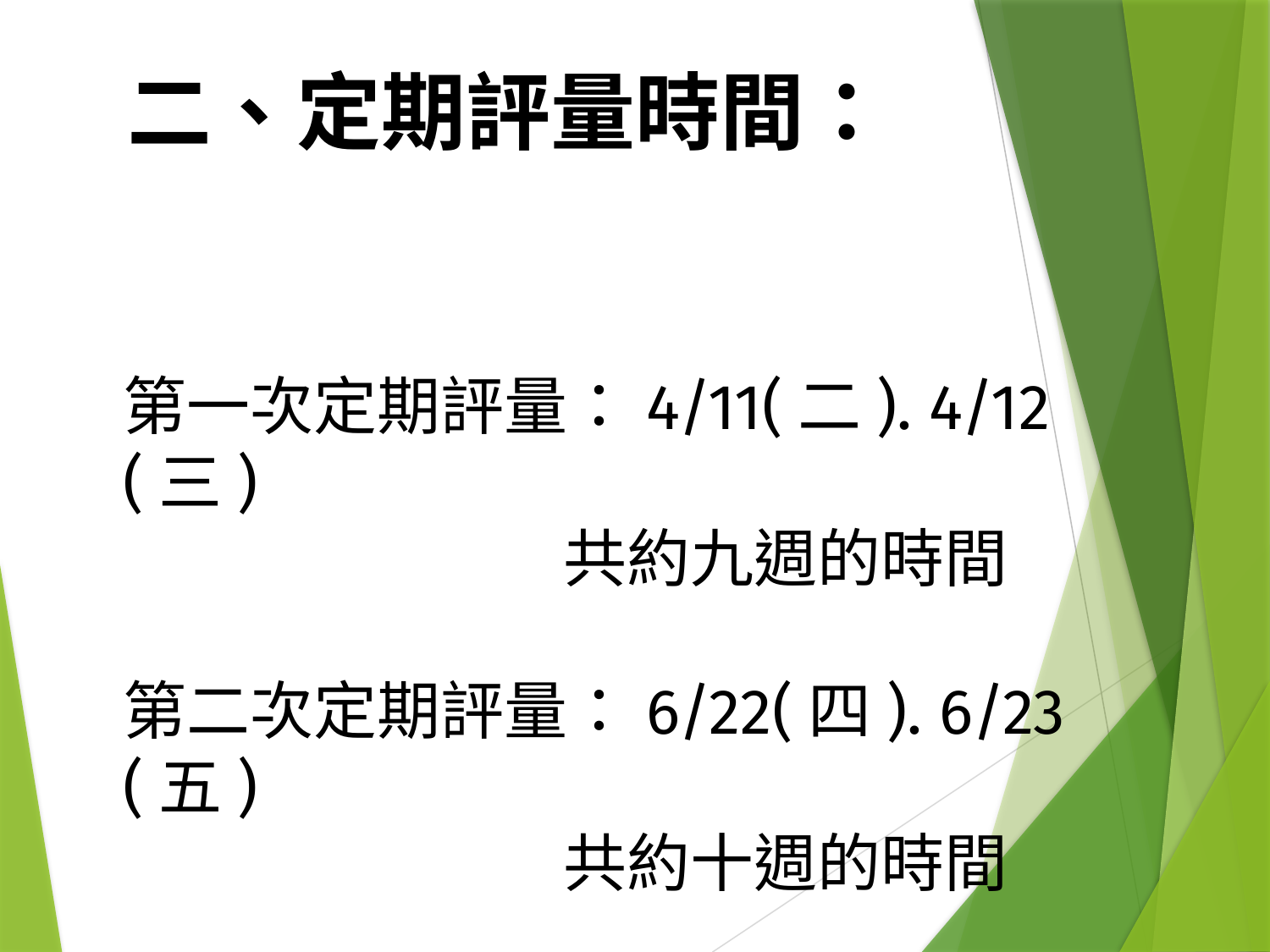

二、定期評量時間：
第一次定期評量：4/11(二). 4/12(三)
                              共約九週的時間

第二次定期評量：6/22(四). 6/23(五)
                              共約十週的時間